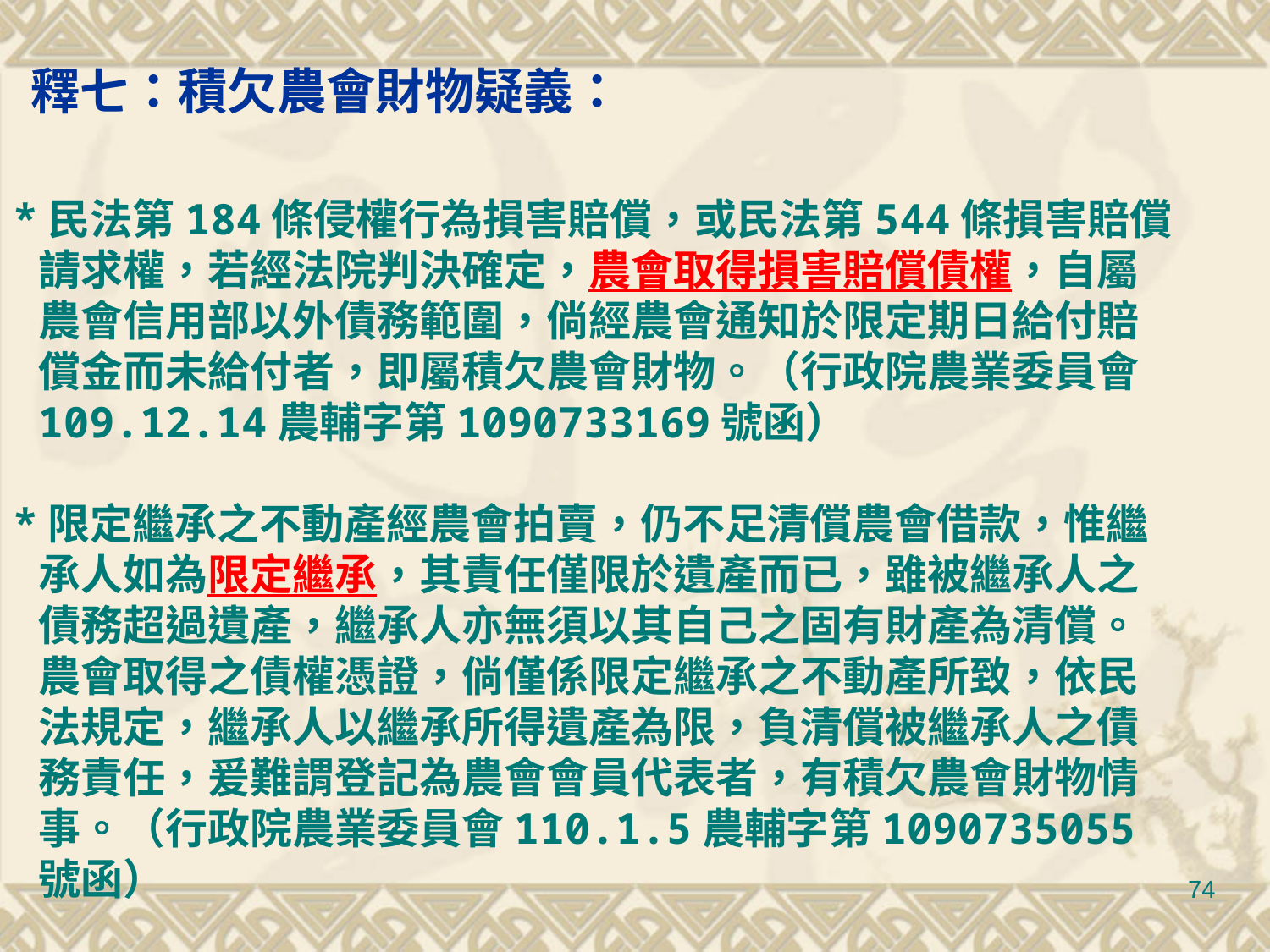

釋七：積欠農會財物疑義：

*民法第184條侵權行為損害賠償，或民法第544條損害賠償請求權，若經法院判決確定，農會取得損害賠償債權，自屬農會信用部以外債務範圍，倘經農會通知於限定期日給付賠償金而未給付者，即屬積欠農會財物。（行政院農業委員會109.12.14農輔字第1090733169號函）

*限定繼承之不動產經農會拍賣，仍不足清償農會借款，惟繼承人如為限定繼承，其責任僅限於遺產而已，雖被繼承人之債務超過遺產，繼承人亦無須以其自己之固有財產為清償。農會取得之債權憑證，倘僅係限定繼承之不動產所致，依民法規定，繼承人以繼承所得遺產為限，負清償被繼承人之債務責任，爰難謂登記為農會會員代表者，有積欠農會財物情事。（行政院農業委員會110.1.5農輔字第1090735055號函）

74